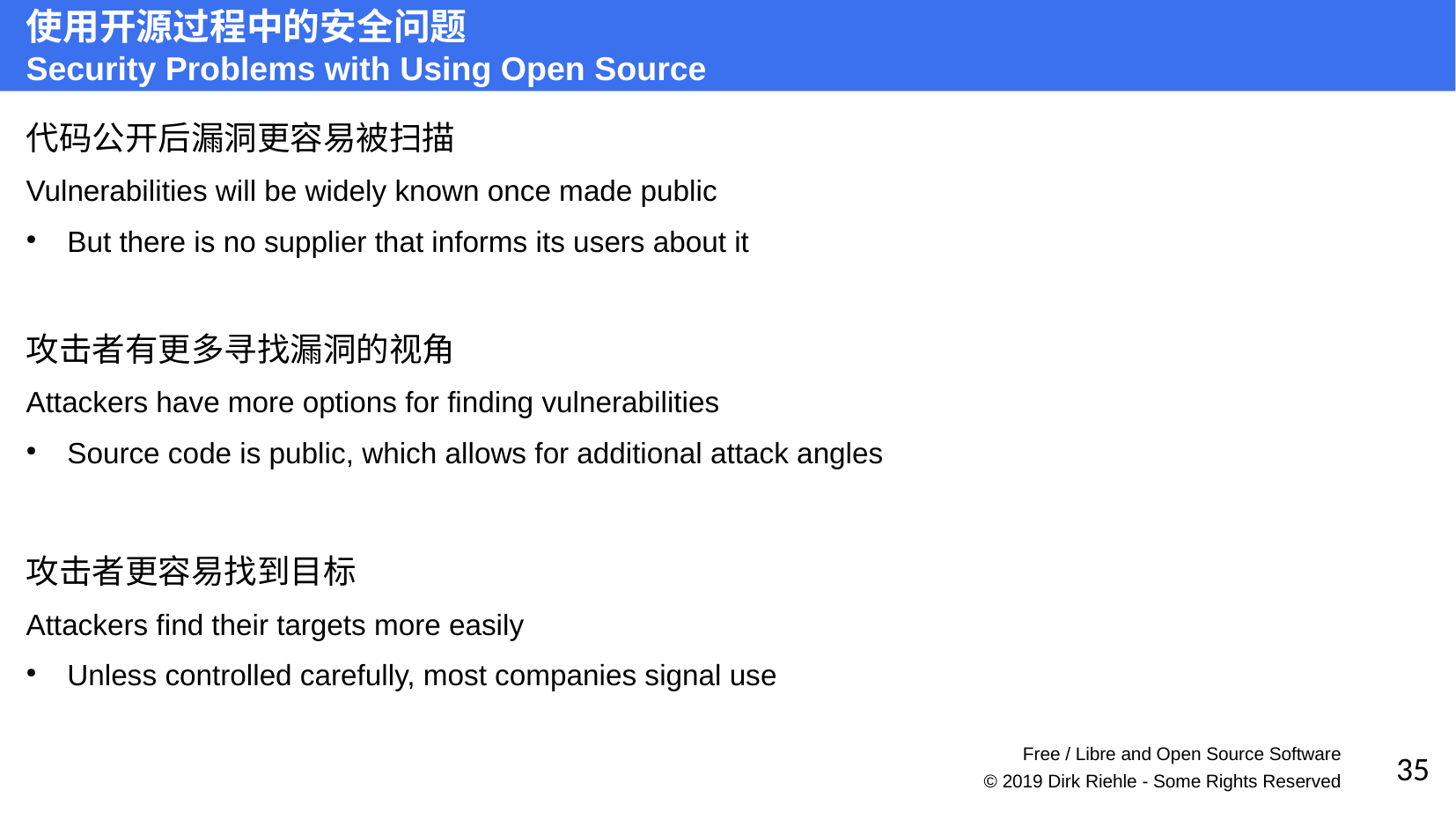

使用开源过程中的安全问题
Security Problems with Using Open Source
代码公开后漏洞更容易被扫描
Vulnerabilities will be widely known once made public
But there is no supplier that informs its users about it

攻击者有更多寻找漏洞的视角
Attackers have more options for finding vulnerabilities
Source code is public, which allows for additional attack angles

攻击者更容易找到目标
Attackers find their targets more easily
Unless controlled carefully, most companies signal use

Free / Libre and Open Source Software
35
© 2019 Dirk Riehle - Some Rights Reserved